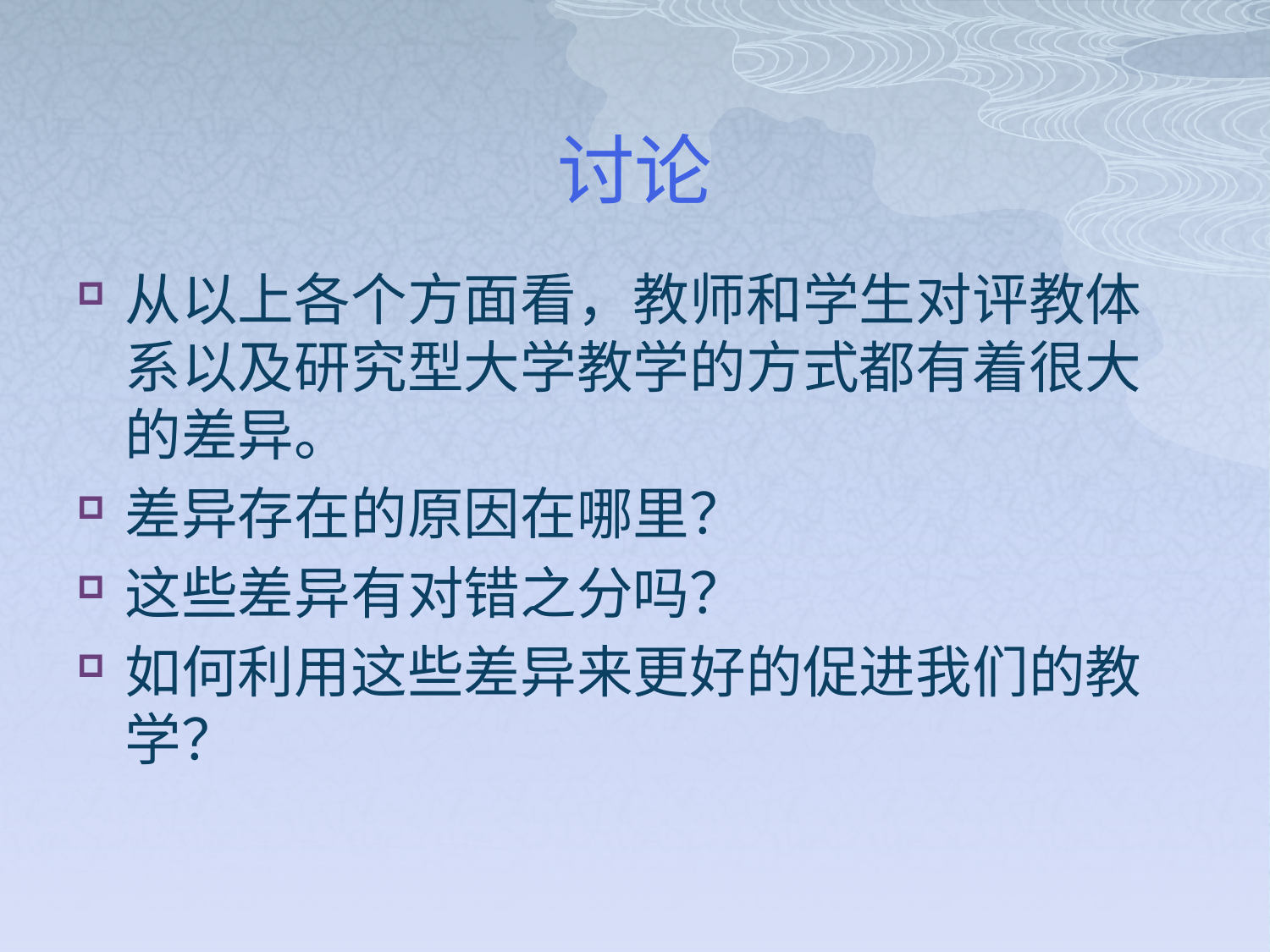

# 讨论
从以上各个方面看，教师和学生对评教体系以及研究型大学教学的方式都有着很大的差异。
差异存在的原因在哪里？
这些差异有对错之分吗？
如何利用这些差异来更好的促进我们的教学？